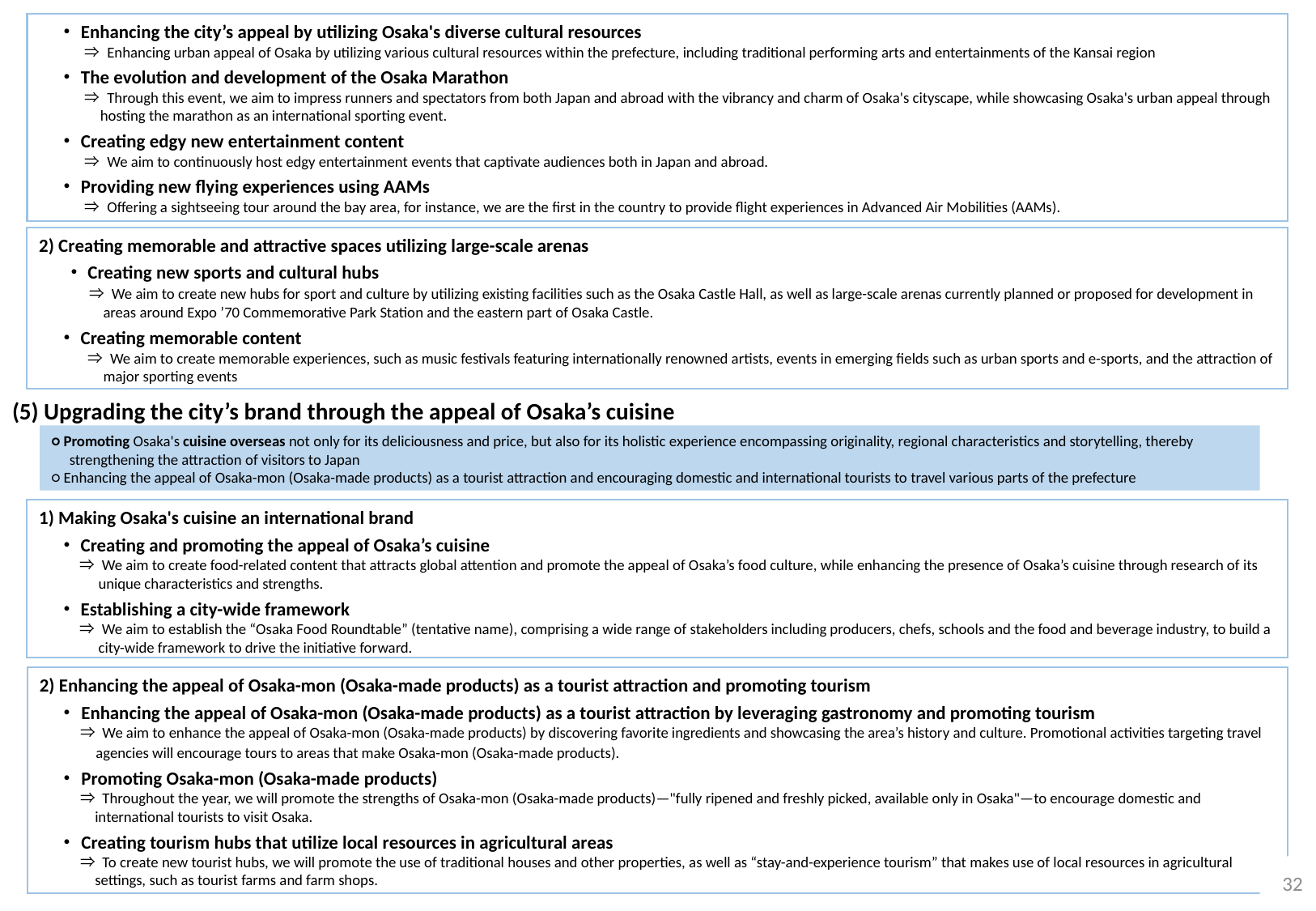

・Enhancing the city’s appeal by utilizing Osaka's diverse cultural resources
　　　⇒ Enhancing urban appeal of Osaka by utilizing various cultural resources within the prefecture, including traditional performing arts and entertainments of the Kansai region
　・The evolution and development of the Osaka Marathon
　　　⇒ Through this event, we aim to impress runners and spectators from both Japan and abroad with the vibrancy and charm of Osaka's cityscape, while showcasing Osaka's urban appeal through hosting the marathon as an international sporting event.
　・Creating edgy new entertainment content
　　　⇒ We aim to continuously host edgy entertainment events that captivate audiences both in Japan and abroad.
　・Providing new flying experiences using AAMs
　　　⇒ Offering a sightseeing tour around the bay area, for instance, we are the first in the country to provide flight experiences in Advanced Air Mobilities (AAMs).
2) Creating memorable and attractive spaces utilizing large-scale arenas
     ・Creating new sports and cultural hubs
　　　⇒ We aim to create new hubs for sport and culture by utilizing existing facilities such as the Osaka Castle Hall, as well as large-scale arenas currently planned or proposed for development in areas around Expo ’70 Commemorative Park Station and the eastern part of Osaka Castle.
　・Creating memorable content
　　　 ⇒ We aim to create memorable experiences, such as music festivals featuring internationally renowned artists, events in emerging fields such as urban sports and e-sports, and the attraction of major sporting events
(5) Upgrading the city’s brand through the appeal of Osaka’s cuisine
○ Promoting Osaka's cuisine overseas not only for its deliciousness and price, but also for its holistic experience encompassing originality, regional characteristics and storytelling, thereby strengthening the attraction of visitors to Japan
○ Enhancing the appeal of Osaka-mon (Osaka-made products) as a tourist attraction and encouraging domestic and international tourists to travel various parts of the prefecture

1) Making Osaka's cuisine an international brand
　・Creating and promoting the appeal of Osaka’s cuisine
　　   ⇒ We aim to create food-related content that attracts global attention and promote the appeal of Osaka’s food culture, while enhancing the presence of Osaka’s cuisine through research of its unique characteristics and strengths.
　・Establishing a city-wide framework
　　   ⇒ We aim to establish the “Osaka Food Roundtable” (tentative name), comprising a wide range of stakeholders including producers, chefs, schools and the food and beverage industry, to build a city-wide framework to drive the initiative forward.

2) Enhancing the appeal of Osaka-mon (Osaka-made products) as a tourist attraction and promoting tourism
　・Enhancing the appeal of Osaka-mon (Osaka-made products) as a tourist attraction by leveraging gastronomy and promoting tourism
　　   ⇒ We aim to enhance the appeal of Osaka-mon (Osaka-made products) by discovering favorite ingredients and showcasing the area’s history and culture. Promotional activities targeting travel agencies will encourage tours to areas that make Osaka-mon (Osaka-made products).
　・Promoting Osaka-mon (Osaka-made products)
　　   ⇒ Throughout the year, we will promote the strengths of Osaka-mon (Osaka-made products)—"fully ripened and freshly picked, available only in Osaka"—to encourage domestic and international tourists to visit Osaka.
　・Creating tourism hubs that utilize local resources in agricultural areas
　　   ⇒ To create new tourist hubs, we will promote the use of traditional houses and other properties, as well as “stay-and-experience tourism” that makes use of local resources in agricultural settings, such as tourist farms and farm shops.
32